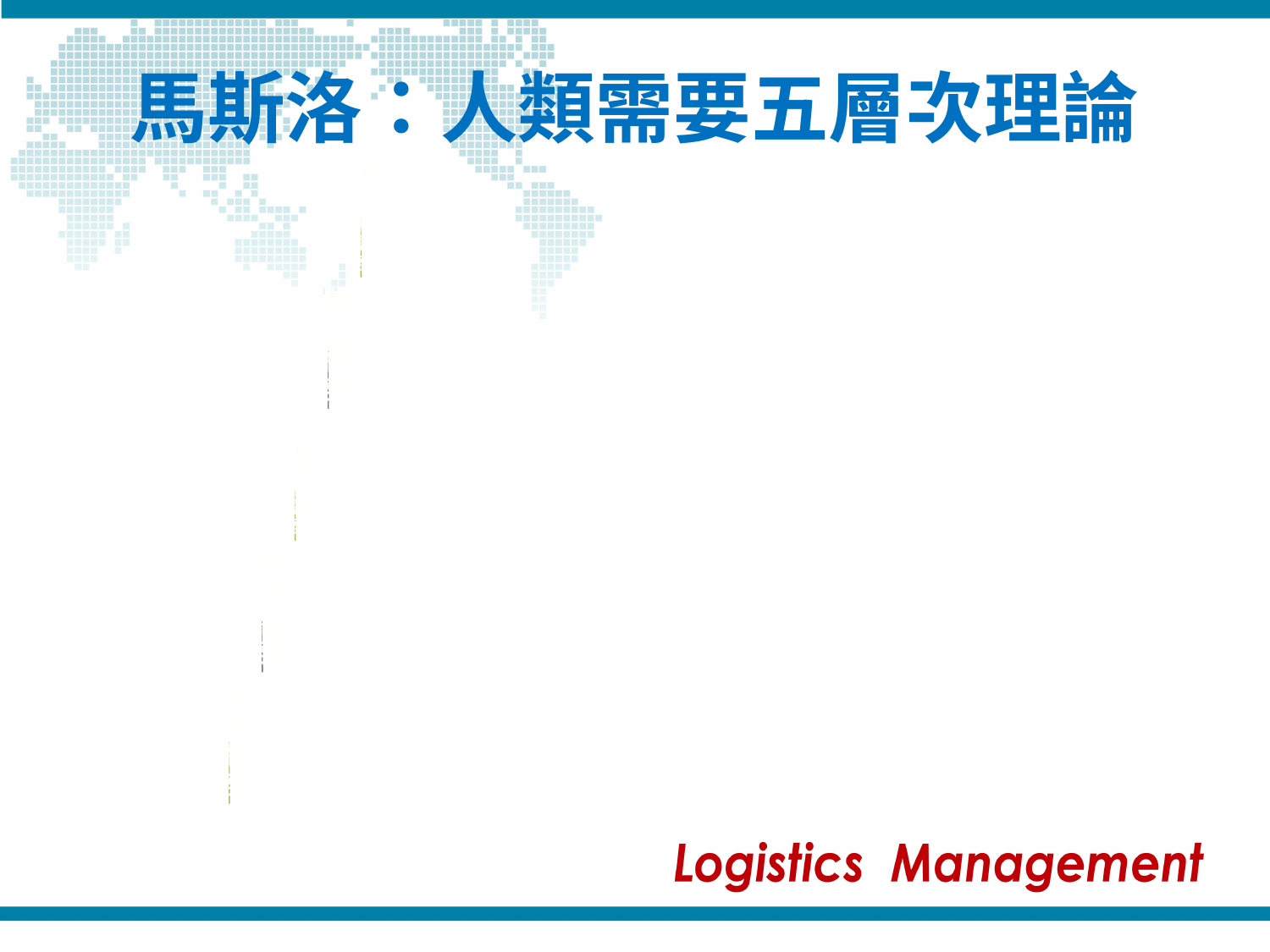

# 馬斯洛：人類需要五層次理論
自我實現需要
安全需要
生理需要
社會歸屬需要
尊重需要